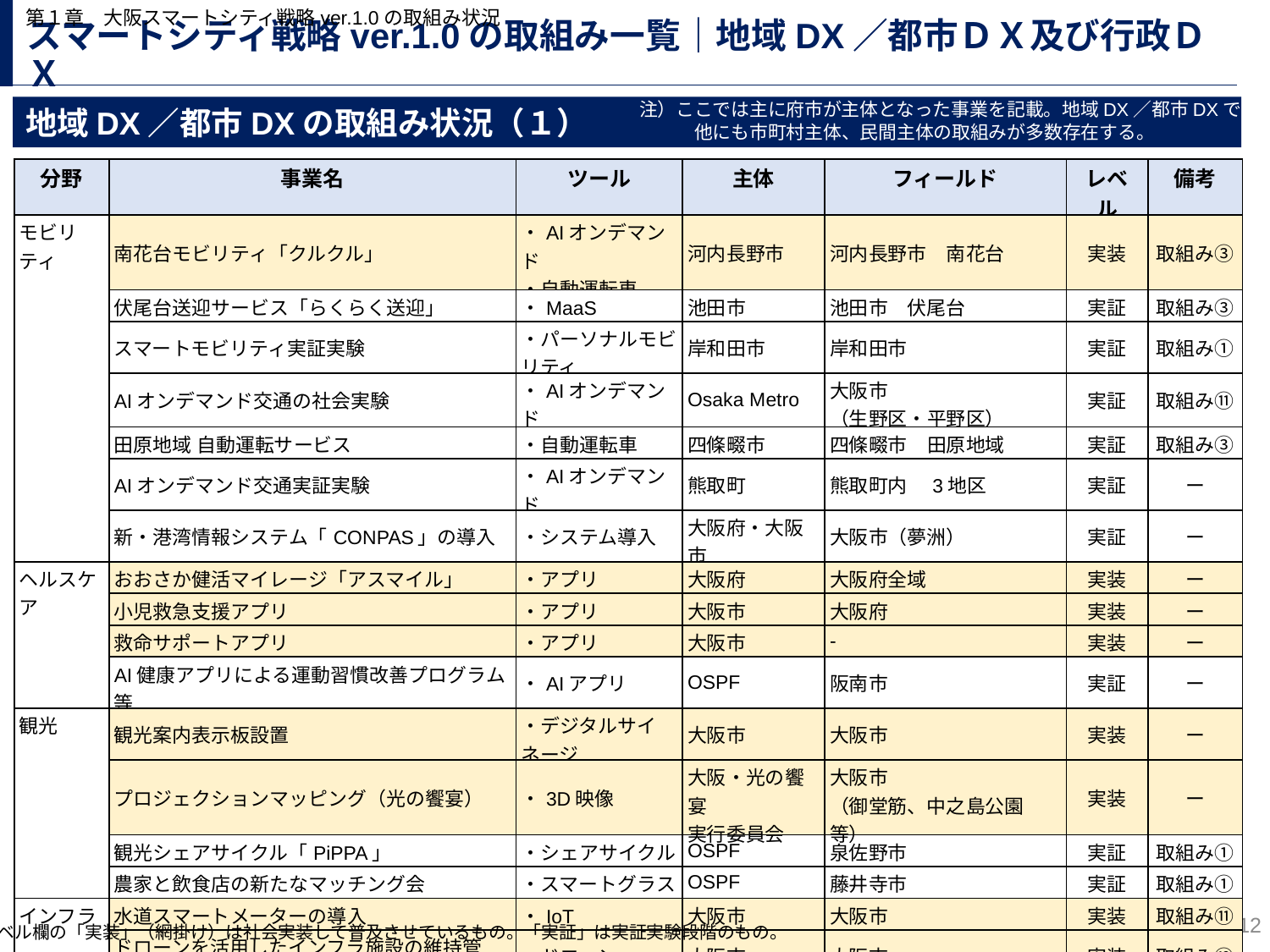

第１章　大阪スマートシティ戦略ver.1.0の取組み状況
# スマートシティ戦略ver.1.0の取組み一覧｜地域DX／都市ＤＸ及び行政ＤＸ
注）ここでは主に府市が主体となった事業を記載。地域DX／都市DXでは
　　　他にも市町村主体、民間主体の取組みが多数存在する。
地域DX／都市DXの取組み状況（１）
| 分野 | 事業名 | ツール | 主体 | フィールド | レベル | 備考 |
| --- | --- | --- | --- | --- | --- | --- |
| モビリティ | 南花台モビリティ「クルクル」 | ・AIオンデマンド ・自動運転車 | 河内長野市 | 河内長野市　南花台 | 実装 | 取組み③ |
|  | 伏尾台送迎サービス「らくらく送迎」 | ・MaaS | 池田市 | 池田市　伏尾台 | 実証 | 取組み③ |
|  | スマートモビリティ実証実験 | ・パーソナルモビリティ | 岸和田市 | 岸和田市 | 実証 | 取組み① |
|  | AIオンデマンド交通の社会実験 | ・AIオンデマンド | Osaka Metro | 大阪市 （生野区・平野区） | 実証 | 取組み⑪ |
|  | 田原地域 自動運転サービス | ・自動運転車 | 四條畷市 | 四條畷市　田原地域 | 実証 | 取組み③ |
|  | AIオンデマンド交通実証実験 | ・AIオンデマンド | 熊取町 | 熊取町内　3地区 | 実証 | ー |
|  | 新・港湾情報システム「CONPAS」の導入 | ・システム導入 | 大阪府・大阪市 | 大阪市（夢洲） | 実証 | ー |
| ヘルスケア | おおさか健活マイレージ「アスマイル」 | ・アプリ | 大阪府 | 大阪府全域 | 実装 | ー |
|  | 小児救急支援アプリ | ・アプリ | 大阪市 | 大阪府 | 実装 | ー |
|  | 救命サポートアプリ | ・アプリ | 大阪市 | - | 実装 | ー |
|  | AI健康アプリによる運動習慣改善プログラム等 | ・AIアプリ | OSPF | 阪南市 | 実証 | ー |
| 観光 | 観光案内表示板設置 | ・デジタルサイネージ | 大阪市 | 大阪市 | 実装 | ー |
|  | プロジェクションマッピング（光の饗宴） | ・3D映像 | 大阪・光の饗宴 実行委員会 | 大阪市 （御堂筋、中之島公園等） | 実装 | ー |
|  | 観光シェアサイクル「PiPPA」 | ・シェアサイクル | OSPF | 泉佐野市 | 実証 | 取組み① |
|  | 農家と飲食店の新たなマッチング会 | ・スマートグラス | OSPF | 藤井寺市 | 実証 | 取組み① |
| インフラ | 水道スマートメーターの導入 | ・IoT | 大阪市 | 大阪市 | 実装 | 取組み⑪ |
|  | ドローンを活用したインフラ施設の維持管理・測量等 | ・ドローン | 大阪市 | 大阪市 | 実装 | 取組み⑬ |
|  | ICTを活用した測量業務 | ・MMS | 大阪市 | 大阪市 | 実装 | 取組み⑬ |
|  | 浄水場等の監視制御システムの高度化 | ・IoT | 大阪市 | 大阪市 | 実証 | 取組み⑬ |
|  | 焼却工場自動計量システム | ・システム導入 | 大阪広域 環境施設組合 | 大阪市・八尾市・ 松原市・守口市 | 実装 | 取組み⑫ |
12
※レベル欄の「実装」（網掛け）は社会実装して普及させているもの。「実証」は実証実験段階のもの。